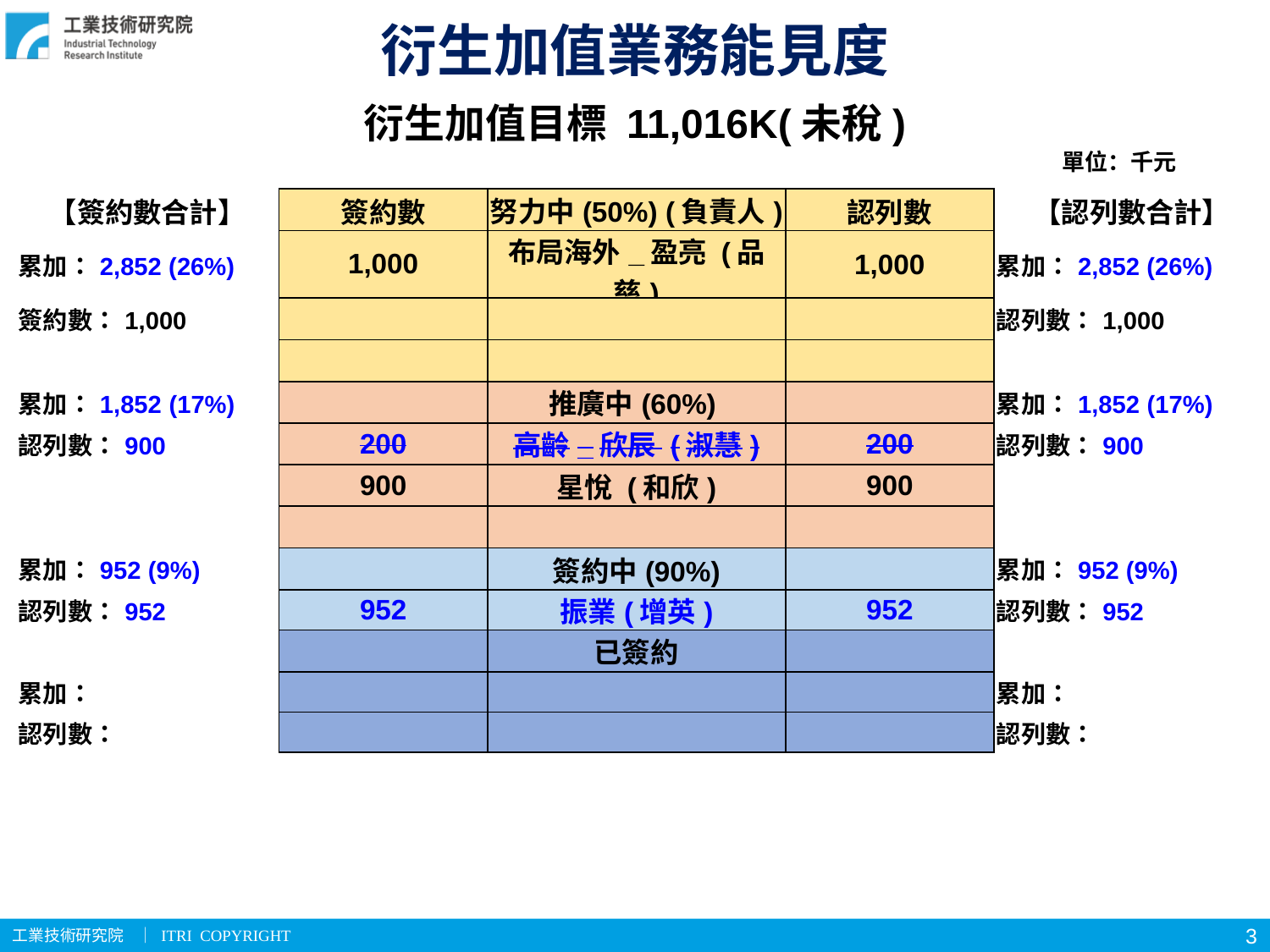

衍生加值業務能見度
衍生加值目標 11,016K(未稅)
單位：千元
| 【簽約數合計】 | 簽約數 | 努力中(50%) (負責人) | 認列數 | 【認列數合計】 |
| --- | --- | --- | --- | --- |
| 累加：2,852 (26%) | 1,000 | 布局海外\_盈亮 (品慈) | 1,000 | 累加：2,852 (26%) |
| 簽約數：1,000 |  |  |  | 認列數：1,000 |
|  |  |  |  |  |
| 累加：1,852 (17%) |  | 推廣中(60%) |  | 累加：1,852 (17%) |
| 認列數：900 | 200 | 高齡\_欣辰 (淑慧) | 200 | 認列數：900 |
|  | 900 | 星悅 (和欣) | 900 |  |
|  |  |  |  |  |
| 累加：952 (9%) |  | 簽約中(90%) |  | 累加：952 (9%) |
| 認列數：952 | 952 | 振業(增英) | 952 | 認列數：952 |
|  |  | 已簽約 |  |  |
| 累加： |  |  |  | 累加： |
| 認列數： |  |  |  | 認列數： |